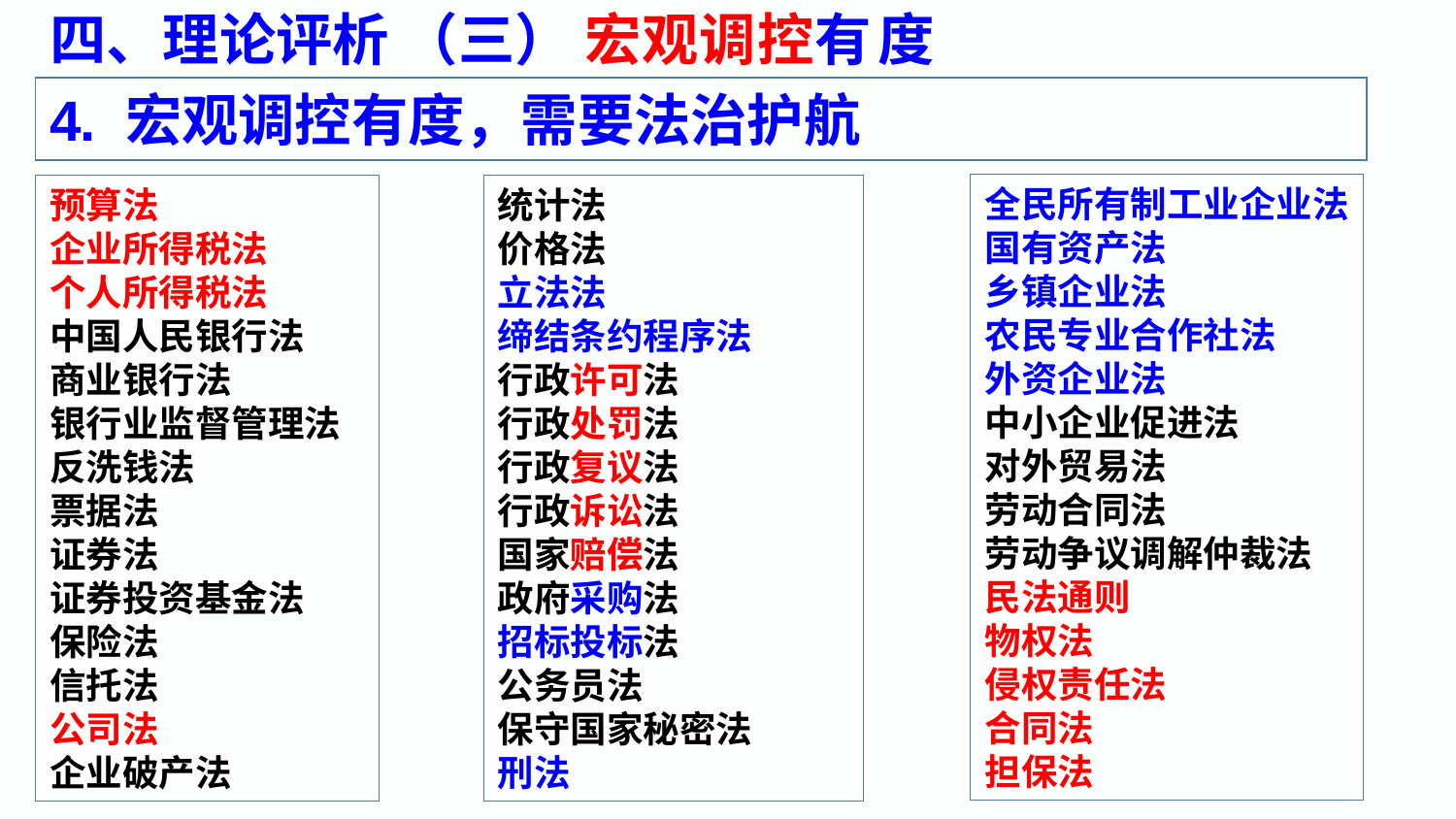

四、理论评析 （三） 宏观调控有度
4. 宏观调控有度，需要法治护航
全民所有制工业企业法
国有资产法
乡镇企业法
农民专业合作社法
外资企业法
中小企业促进法
对外贸易法
劳动合同法
劳动争议调解仲裁法
民法通则
物权法
侵权责任法
合同法
担保法
统计法
价格法
立法法
缔结条约程序法
行政许可法
行政处罚法
行政复议法
行政诉讼法
国家赔偿法
政府采购法
招标投标法
公务员法
保守国家秘密法
刑法
预算法
企业所得税法
个人所得税法
中国人民银行法
商业银行法
银行业监督管理法
反洗钱法
票据法
证券法
证券投资基金法
保险法
信托法
公司法
企业破产法